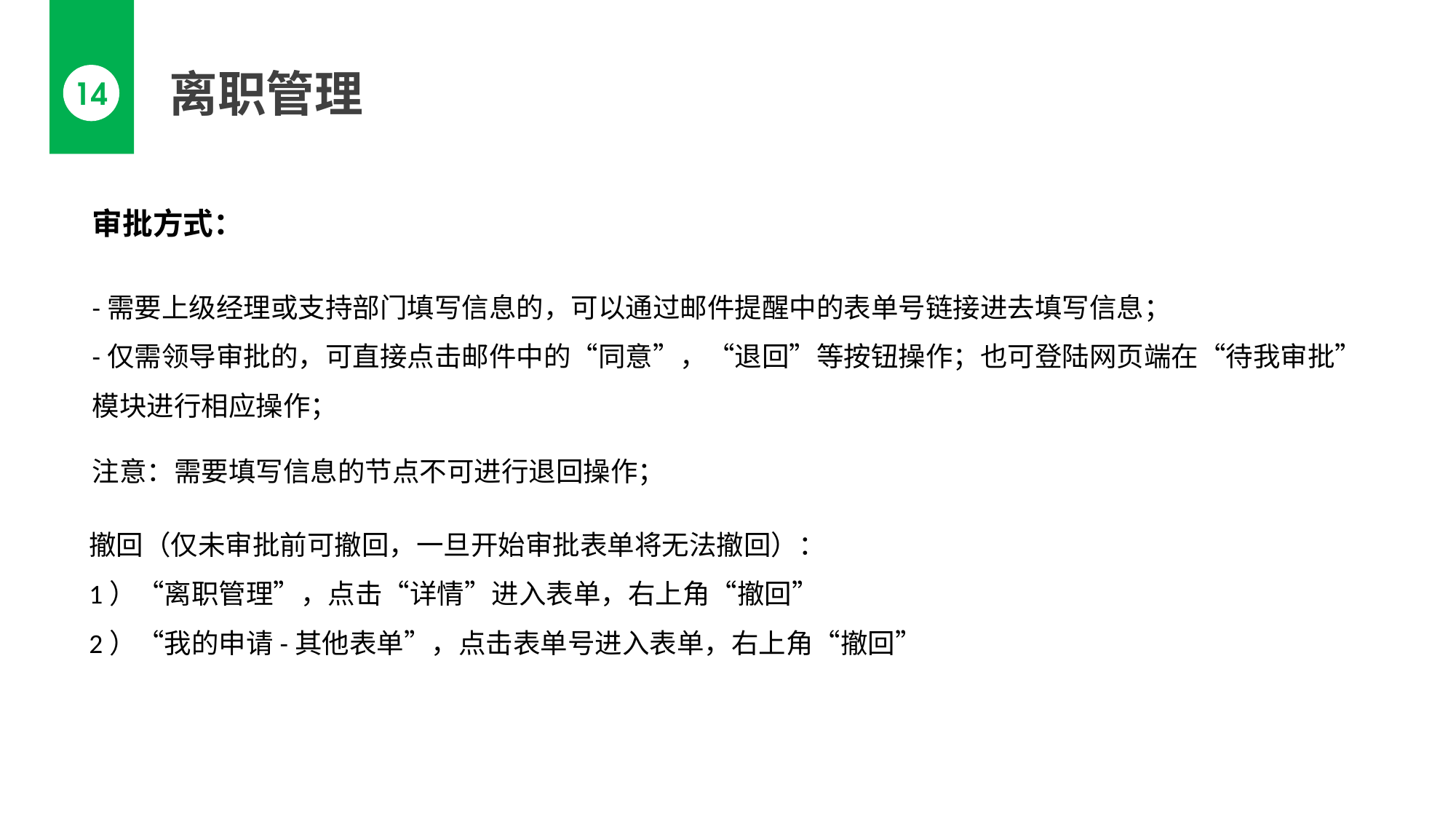

离职管理
14
审批方式：

-需要上级经理或支持部门填写信息的，可以通过邮件提醒中的表单号链接进去填写信息；
-仅需领导审批的，可直接点击邮件中的“同意”，“退回”等按钮操作；也可登陆网页端在“待我审批”
模块进行相应操作；

注意：需要填写信息的节点不可进行退回操作；
撤回（仅未审批前可撤回，一旦开始审批表单将无法撤回）：
1）“离职管理”，点击“详情”进入表单，右上角“撤回”
2）“我的申请-其他表单”，点击表单号进入表单，右上角“撤回”